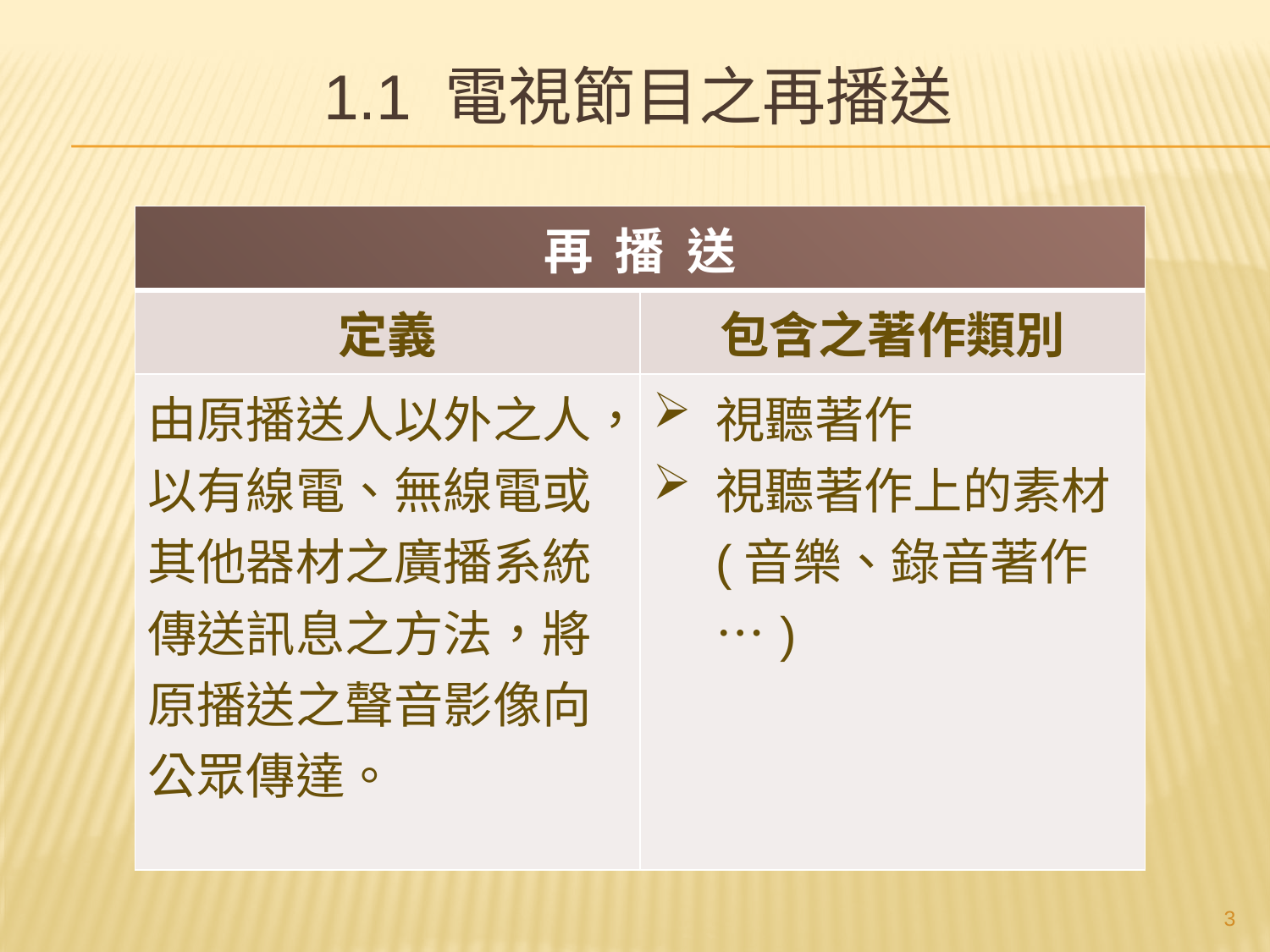

# 1.1 電視節目之再播送
| 再 播 送 |  |
| --- | --- |
| 定義 | 包含之著作類別 |
| 由原播送人以外之人，以有線電、無線電或其他器材之廣播系統傳送訊息之方法，將原播送之聲音影像向公眾傳達。 | 視聽著作 視聽著作上的素材(音樂、錄音著作…) |
3